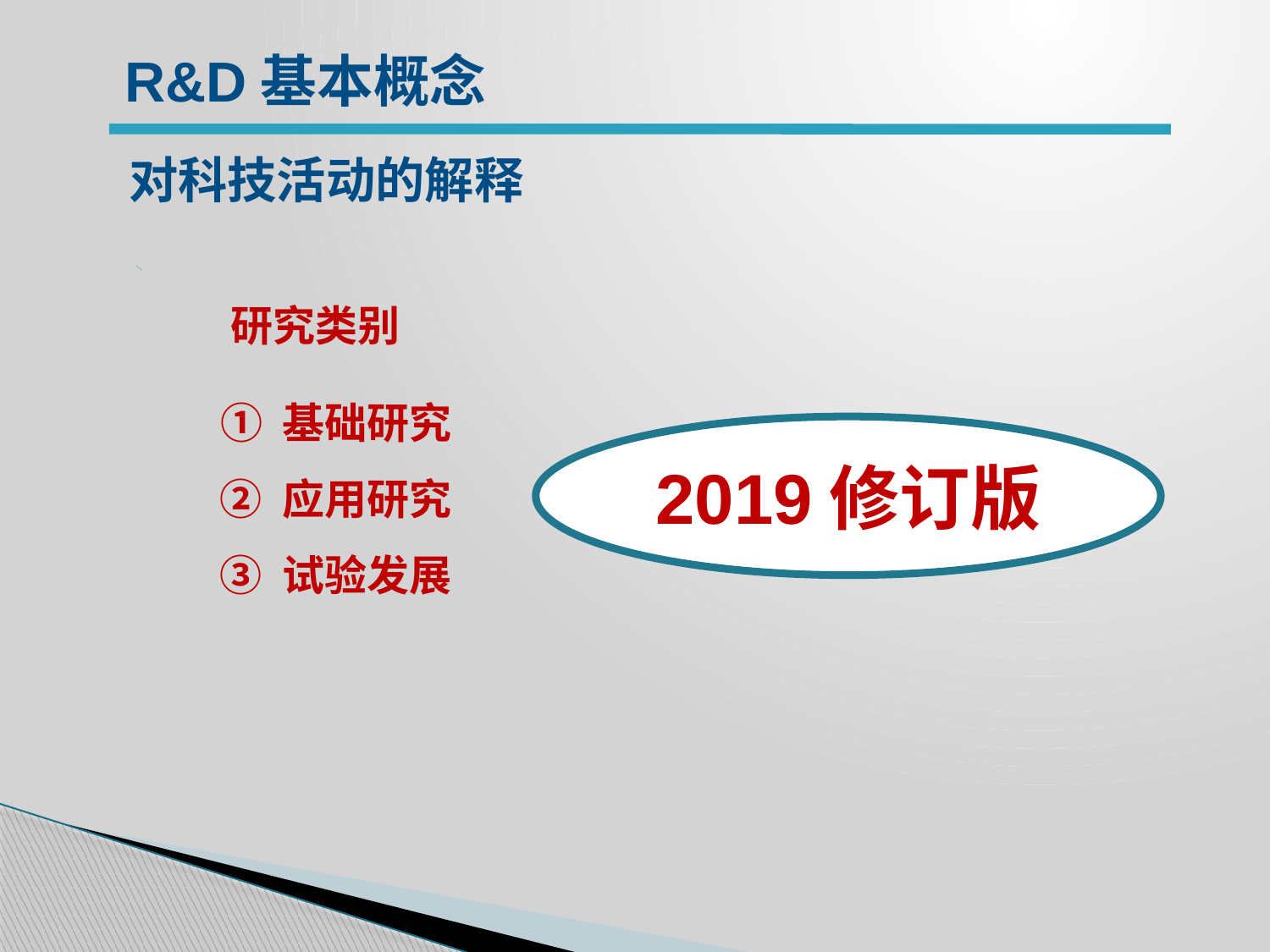

R&D基本概念
对科技活动的解释
 研究类别
 ① 基础研究
 ② 应用研究
 ③ 试验发展

2019修订版